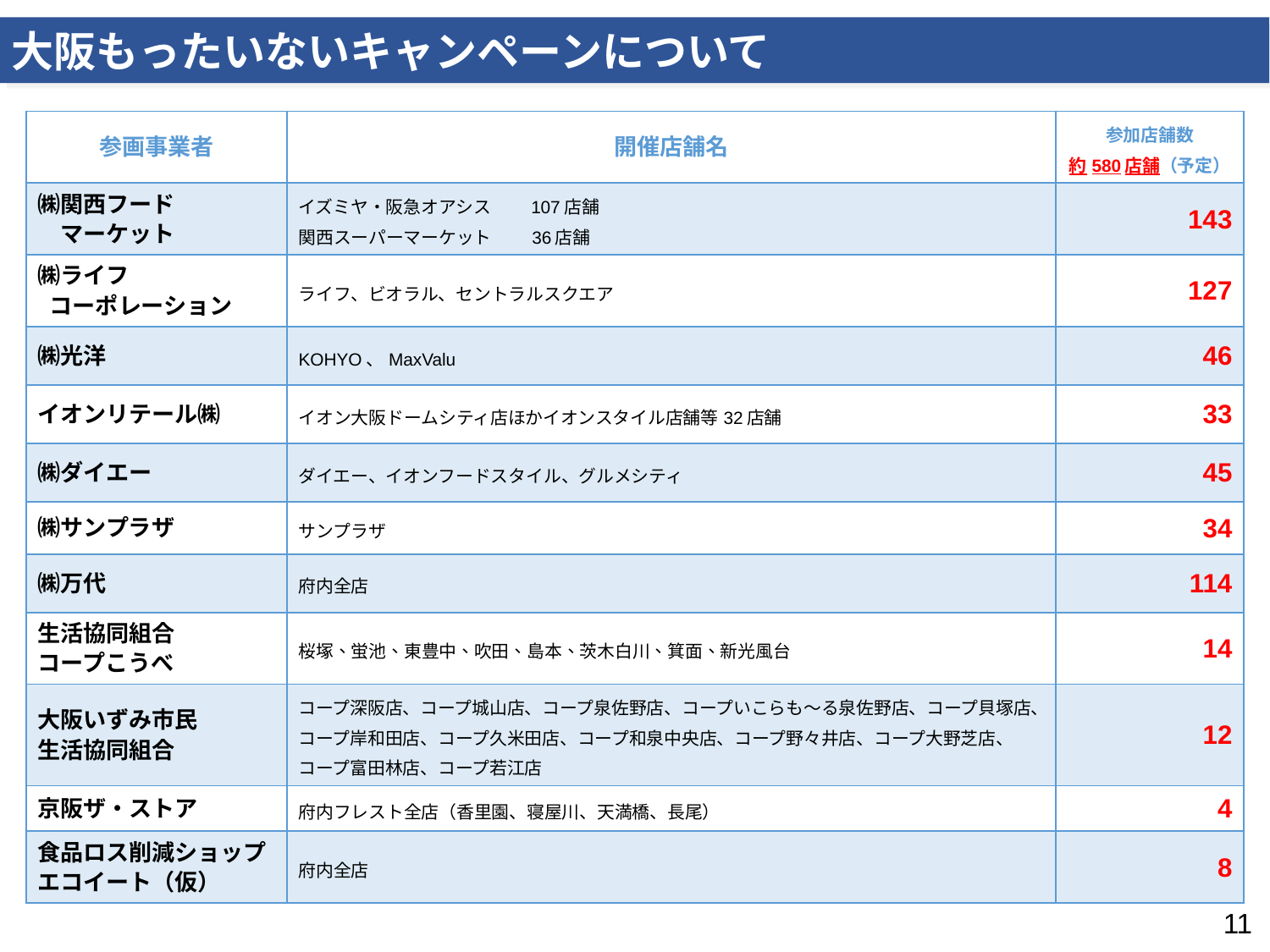

大阪もったいないキャンペーンについて
| 参画事業者 | 開催店舗名 | 参加店舗数 約580店舗（予定） |
| --- | --- | --- |
| ㈱関西フード マーケット | イズミヤ・阪急オアシス　　107店舗 関西スーパーマーケット　　36店舗 | 143 |
| ㈱ライフ コーポレーション | ライフ、ビオラル、セントラルスクエア | 127 |
| ㈱光洋 | KOHYO、MaxValu | 46 |
| イオンリテール㈱ | イオン大阪ドームシティ店ほかイオンスタイル店舗等32店舗 | 33 |
| ㈱ダイエー | ダイエー、イオンフードスタイル、グルメシティ | 45 |
| ㈱サンプラザ | サンプラザ | 34 |
| ㈱万代 | 府内全店 | 114 |
| 生活協同組合 コープこうべ | 桜塚、蛍池、東豊中、吹田、島本、茨木白川、箕面、新光風台 | 14 |
| 大阪いずみ市民 生活協同組合 | コープ深阪店、コープ城山店、コープ泉佐野店、コープいこらも～る泉佐野店、コープ貝塚店、コープ岸和田店、コープ久米田店、コープ和泉中央店、コープ野々井店、コープ大野芝店、コープ富田林店、コープ若江店 | 12 |
| 京阪ザ・ストア | 府内フレスト全店（香里園、寝屋川、天満橋、長尾） | 4 |
| 食品ロス削減ショップエコイート（仮） | 府内全店 | 8 |
11